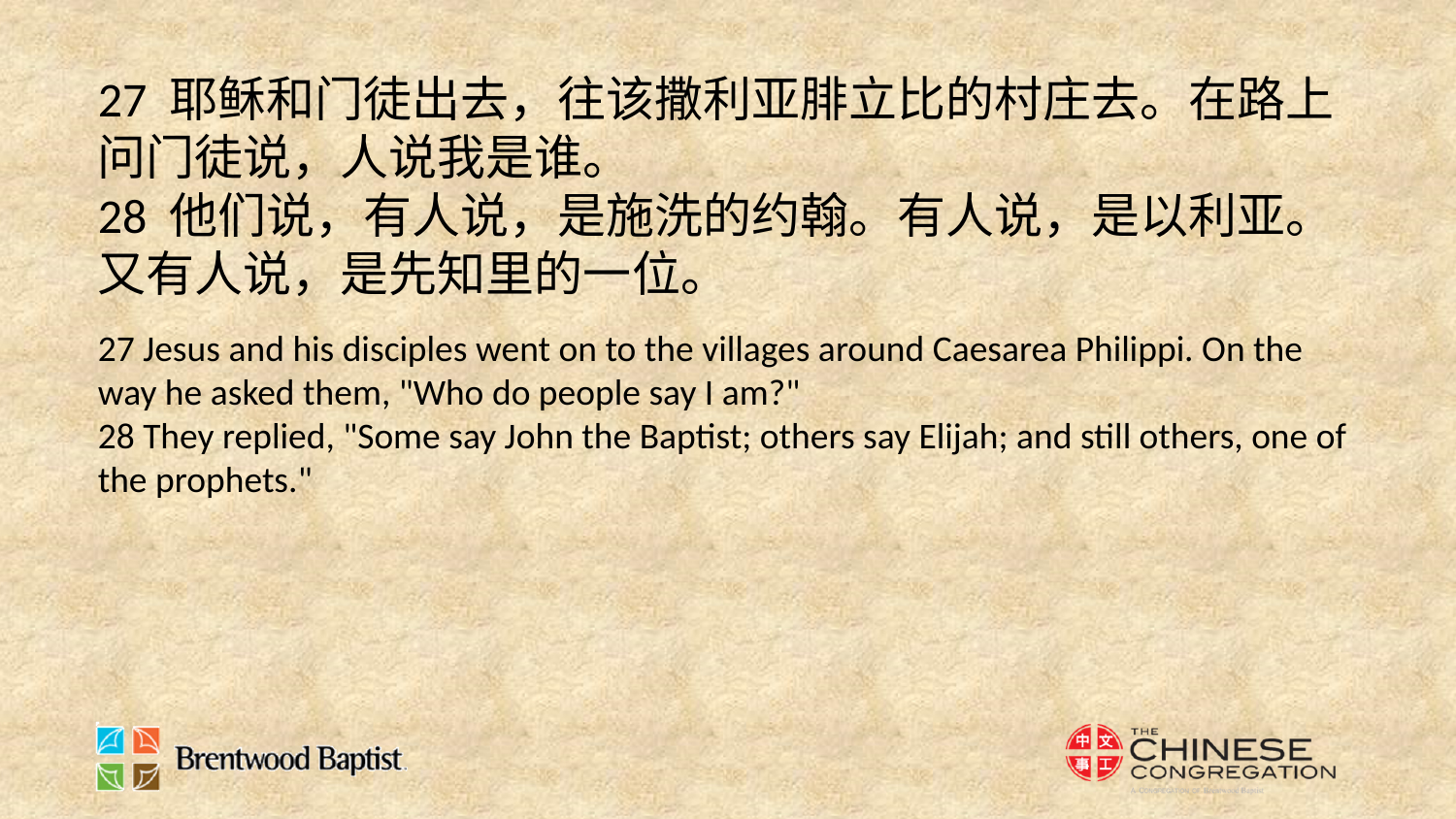

27 耶稣和门徒出去，往该撒利亚腓立比的村庄去。在路上问门徒说，人说我是谁。
28 他们说，有人说，是施洗的约翰。有人说，是以利亚。又有人说，是先知里的一位。

27 Jesus and his disciples went on to the villages around Caesarea Philippi. On the way he asked them, "Who do people say I am?"
28 They replied, "Some say John the Baptist; others say Elijah; and still others, one of the prophets."